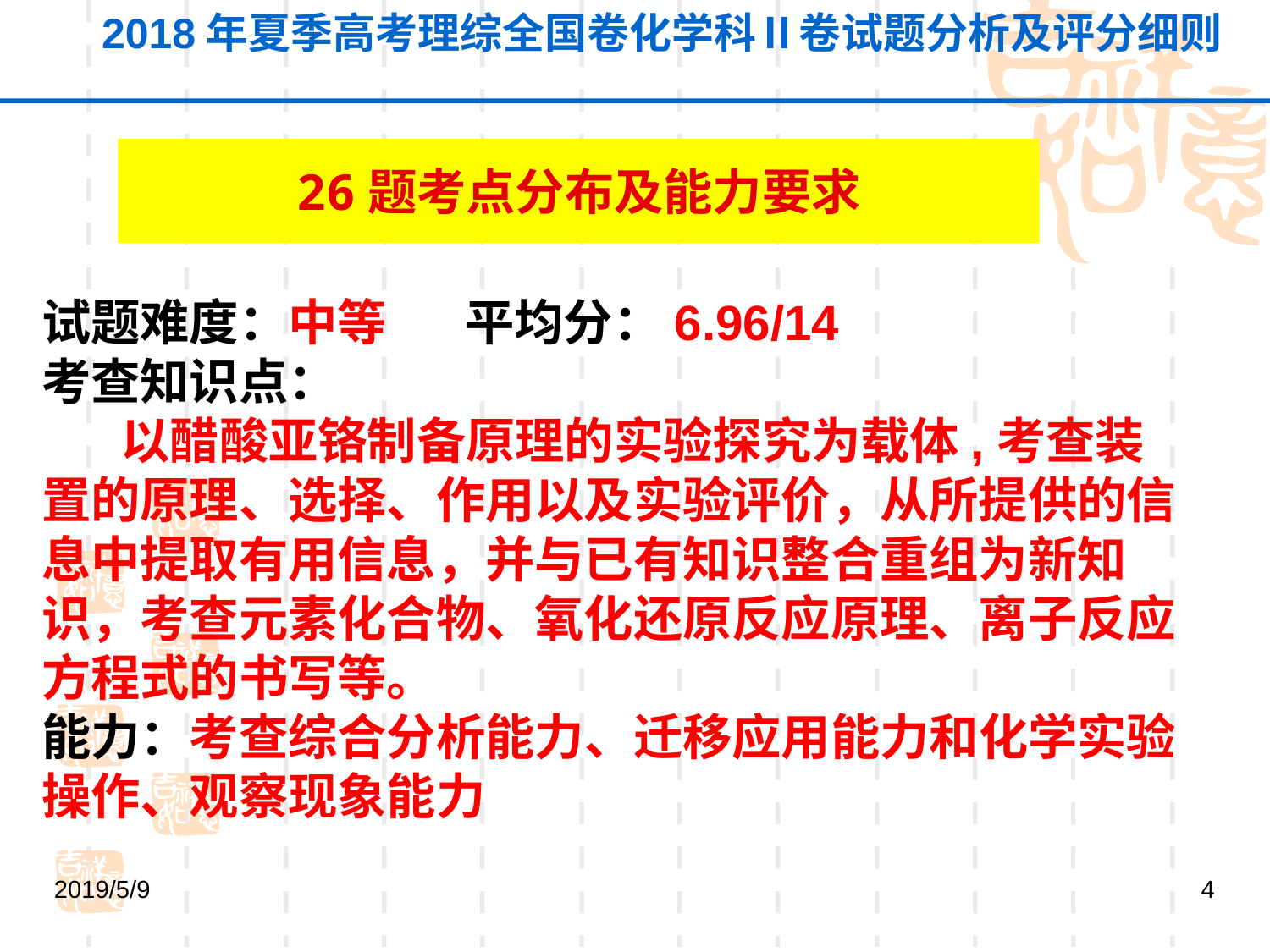

2018年夏季高考理综全国卷化学科Ⅱ卷试题分析及评分细则

# 26题考点分布及能力要求
试题难度：中等       平均分：6.96/14
考查知识点：
      以醋酸亚铬制备原理的实验探究为载体,考查装置的原理、选择、作用以及实验评价，从所提供的信息中提取有用信息，并与已有知识整合重组为新知识，考查元素化合物、氧化还原反应原理、离子反应方程式的书写等。
能力：考查综合分析能力、迁移应用能力和化学实验操作、观察现象能力
2019/5/9
4